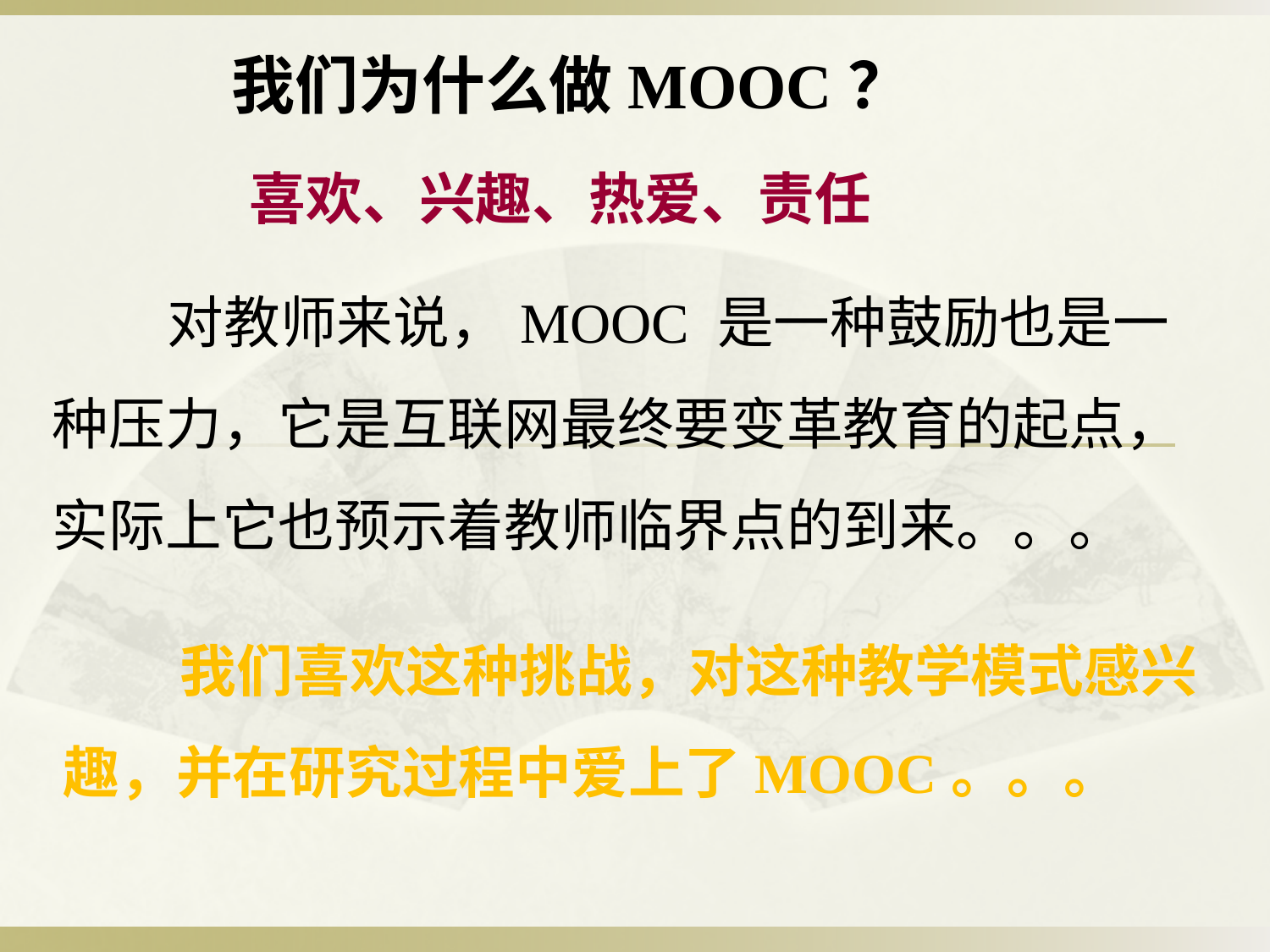

我们为什么做MOOC？
喜欢、兴趣、热爱、责任
        对教师来说，MOOC 是一种鼓励也是一种压力，它是互联网最终要变革教育的起点，实际上它也预示着教师临界点的到来。。。
        我们喜欢这种挑战，对这种教学模式感兴趣，并在研究过程中爱上了MOOC。。。